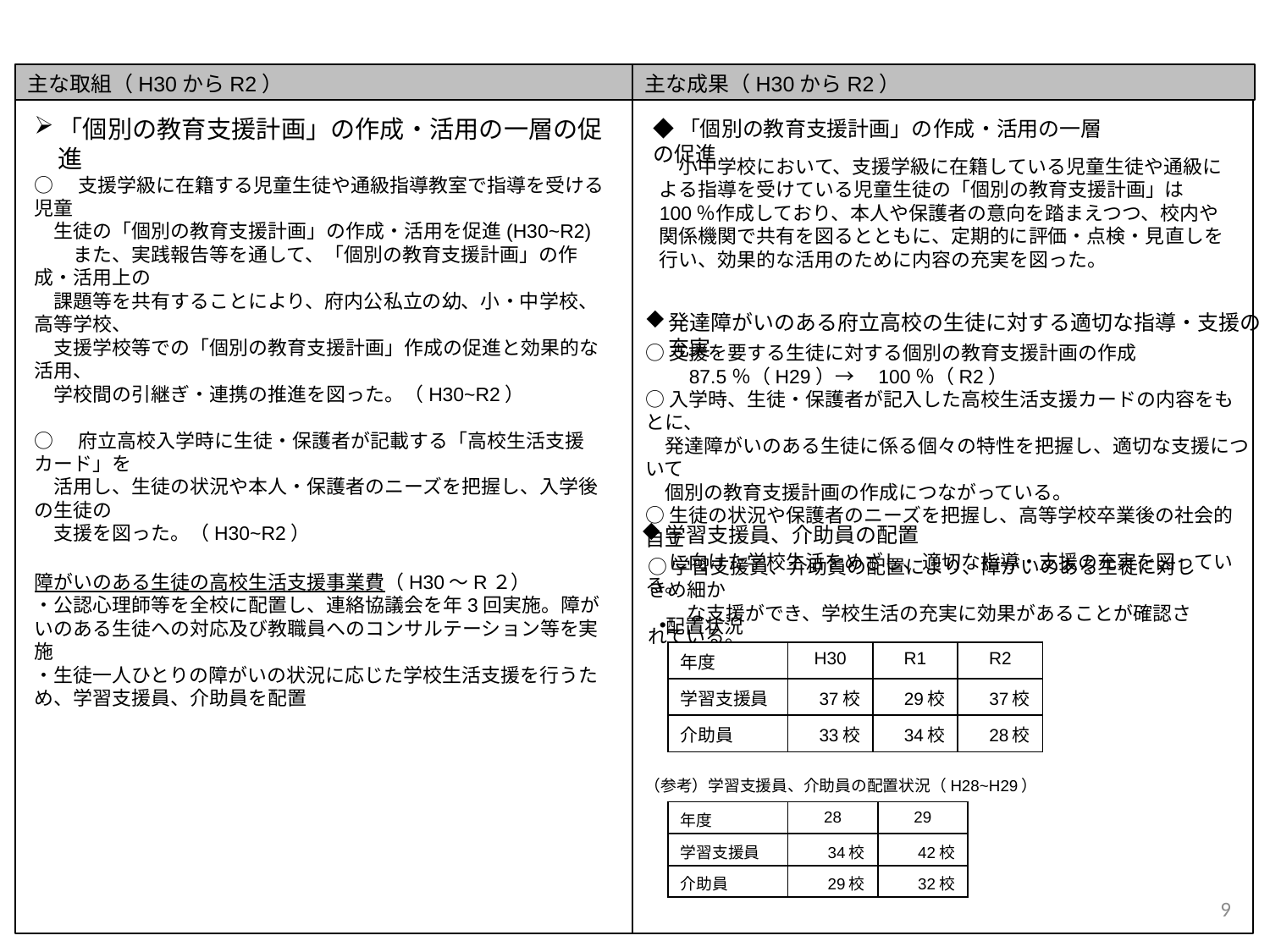

主な成果（H30からR2）
主な取組（H30からR2）

「個別の教育支援計画」の作成・活用の一層の促進
○　支援学級に在籍する児童生徒や通級指導教室で指導を受ける児童
　生徒の「個別の教育支援計画」の作成・活用を促進(H30~R2)
　　また、実践報告等を通して、「個別の教育支援計画」の作成・活用上の
　課題等を共有することにより、府内公私立の幼、小・中学校、高等学校、
　支援学校等での「個別の教育支援計画」作成の促進と効果的な活用、
　学校間の引継ぎ・連携の推進を図った。（H30~R2）

○　府立高校入学時に生徒・保護者が記載する「高校生活支援カード」を
　活用し、生徒の状況や本人・保護者のニーズを把握し、入学後の生徒の
　支援を図った。（H30~R2）

障がいのある生徒の高校生活支援事業費（H30～R２）
・公認心理師等を全校に配置し、連絡協議会を年3回実施。障がいのある生徒への対応及び教職員へのコンサルテーション等を実施
・生徒一人ひとりの障がいの状況に応じた学校生活支援を行うため、学習支援員、介助員を配置

◆「個別の教育支援計画」の作成・活用の一層の促進
　小中学校において、支援学級に在籍している児童生徒や通級による指導を受けている児童生徒の「個別の教育支援計画」は100％作成しており、本人や保護者の意向を踏まえつつ、校内や関係機関で共有を図るとともに、定期的に評価・点検・見直しを行い、効果的な活用のために内容の充実を図った。
発達障がいのある府立高校の生徒に対する適切な指導・支援の充実

○支援を要する生徒に対する個別の教育支援計画の作成
　　87.5％（H29）→　100％（R2）
○入学時、生徒・保護者が記入した高校生活支援カードの内容をもとに、
　発達障がいのある生徒に係る個々の特性を把握し、適切な支援について
　個別の教育支援計画の作成につながっている。
○生徒の状況や保護者のニーズを把握し、高等学校卒業後の社会的自立
　 に向けた学校生活をめざし、適切な指導・支援の充実を図っている。

学習支援員、介助員の配置
○学習支援員、介助員の配置により、障がいのある生徒に対しきめ細か
　　な支援ができ、学校生活の充実に効果があることが確認されている。
配置状況
| 年度 | H30 | R1 | R2 |
| --- | --- | --- | --- |
| 学習支援員 | 37校 | 29校 | 37校 |
| 介助員 | 33校 | 34校 | 28校 |
（参考）学習支援員、介助員の配置状況（H28~H29）

| 年度 | 28 | 29 |
| --- | --- | --- |
| 学習支援員 | 34校 | 42校 |
| 介助員 | 29校 | 32校 |
9